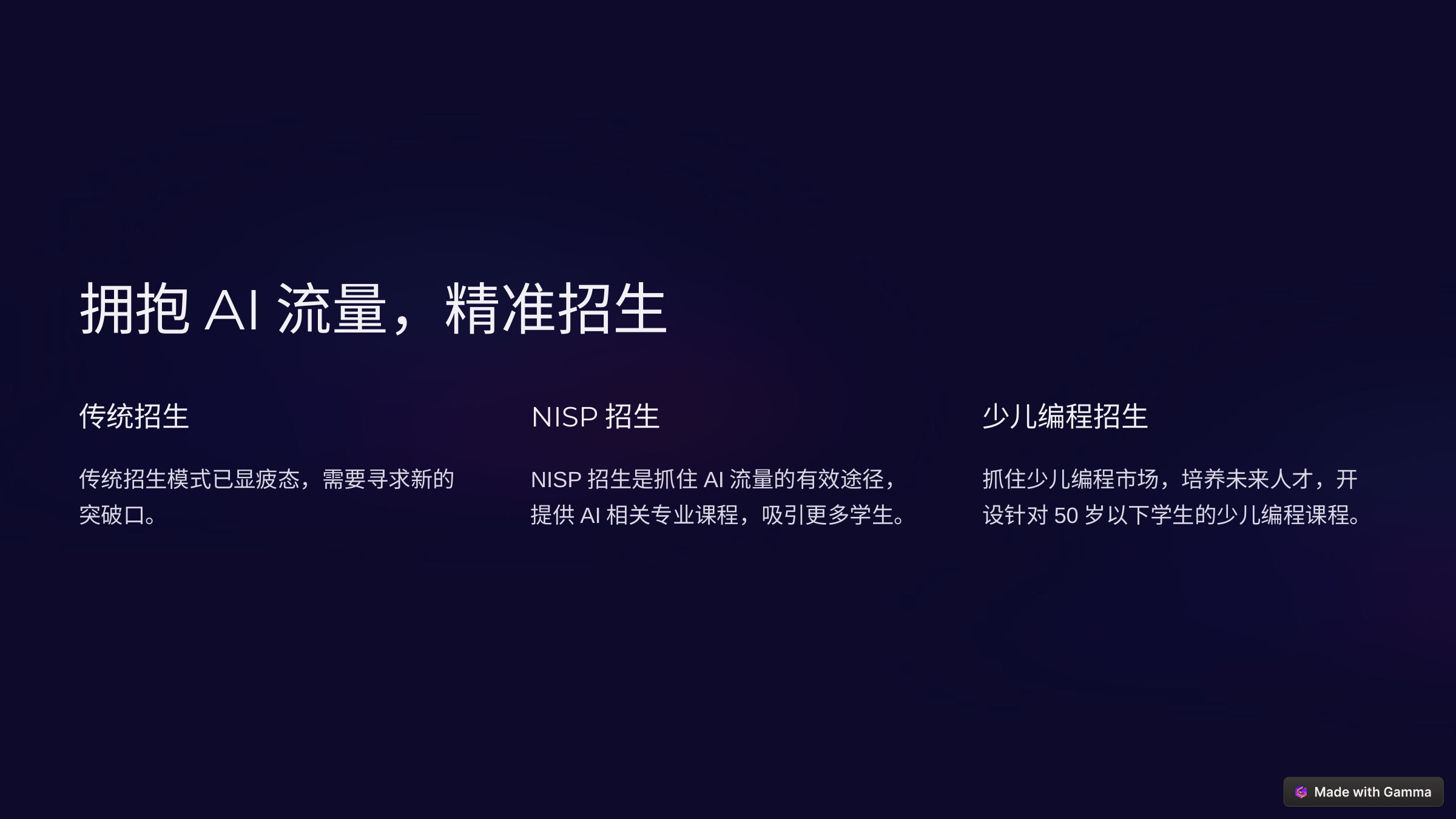

拥抱AI流量，精准招生
传统招生
NISP招生
少儿编程招生
传统招生模式已显疲态，需要寻求新的突破口。
NISP招生是抓住AI流量的有效途径，提供AI相关专业课程，吸引更多学生。
抓住少儿编程市场，培养未来人才，开设针对50岁以下学生的少儿编程课程。